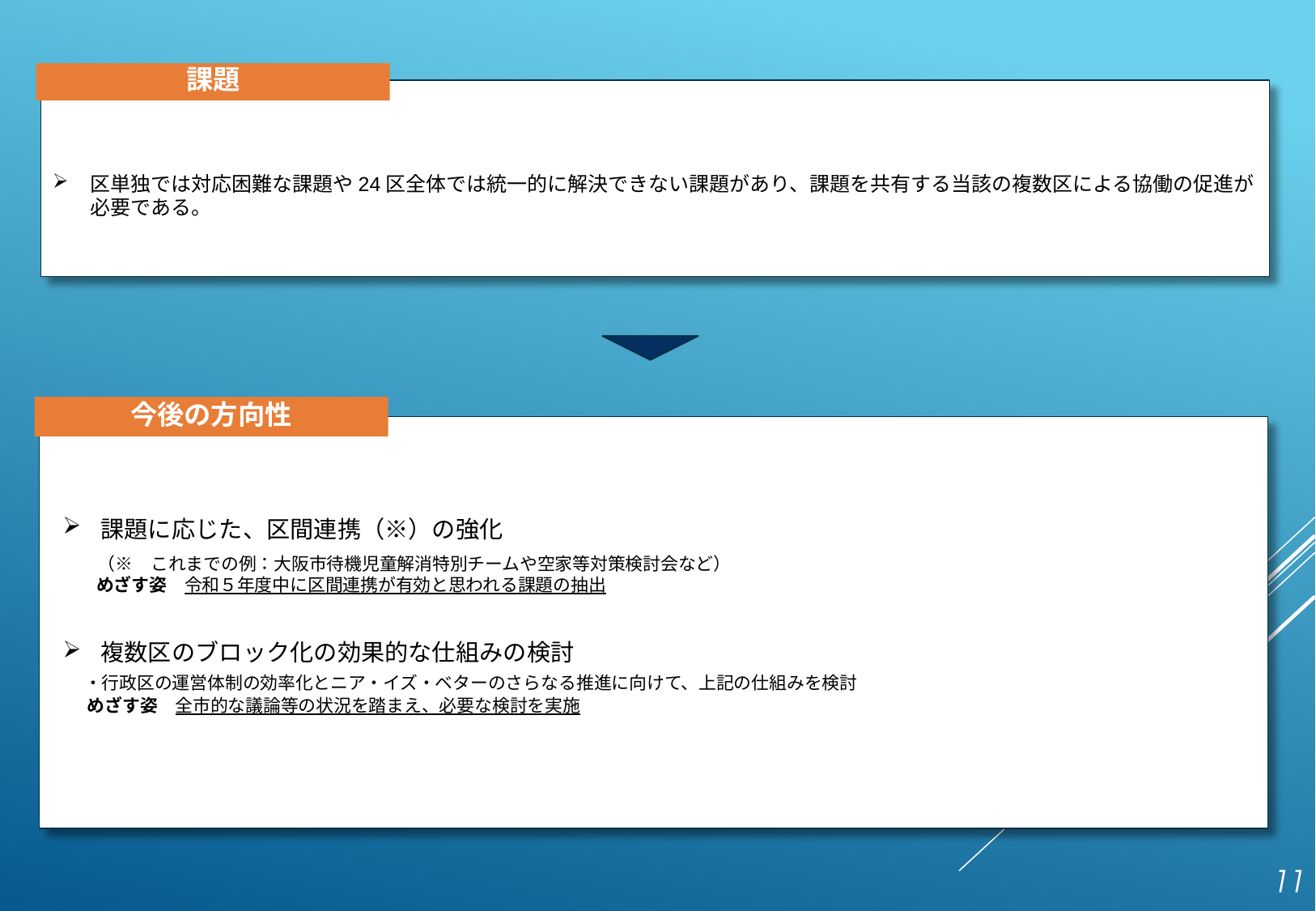

課題

区単独では対応困難な課題や24区全体では統一的に解決できない課題があり、課題を共有する当該の複数区による協働の促進が必要である。

今後の方向性

課題に応じた、区間連携（※）の強化
　　（※　これまでの例：大阪市待機児童解消特別チームや空家等対策検討会など）
　    めざす姿　令和５年度中に区間連携が有効と思われる課題の抽出

複数区のブロック化の効果的な仕組みの検討
   ・行政区の運営体制の効率化とニア・イズ・ベターのさらなる推進に向けて、上記の仕組みを検討
     めざす姿　全市的な議論等の状況を踏まえ、必要な検討を実施

11